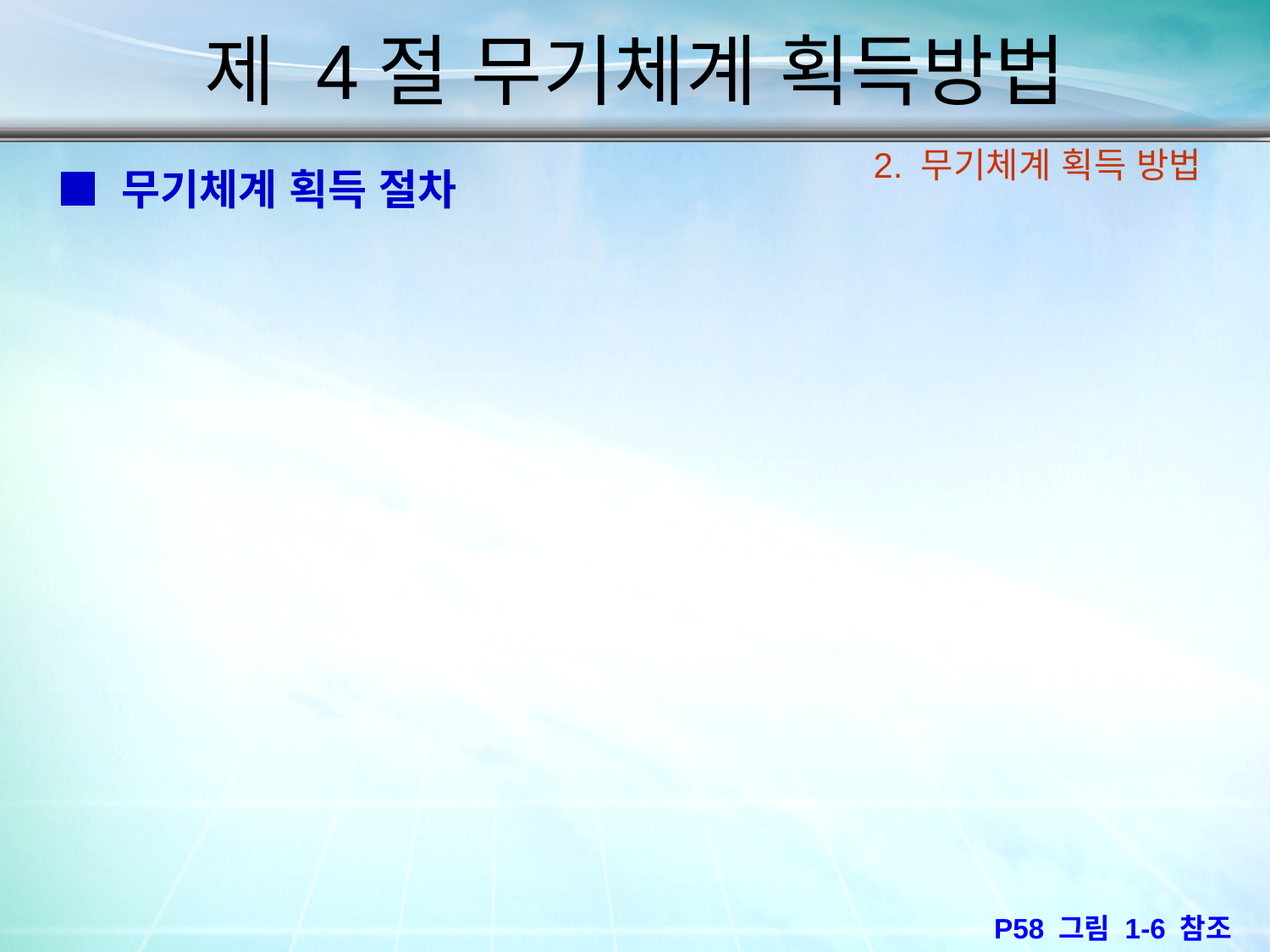

제 4절 무기체계 획득방법
■ 무기체계 획득 절차
2. 무기체계 획득 방법
P58 그림 1-6 참조